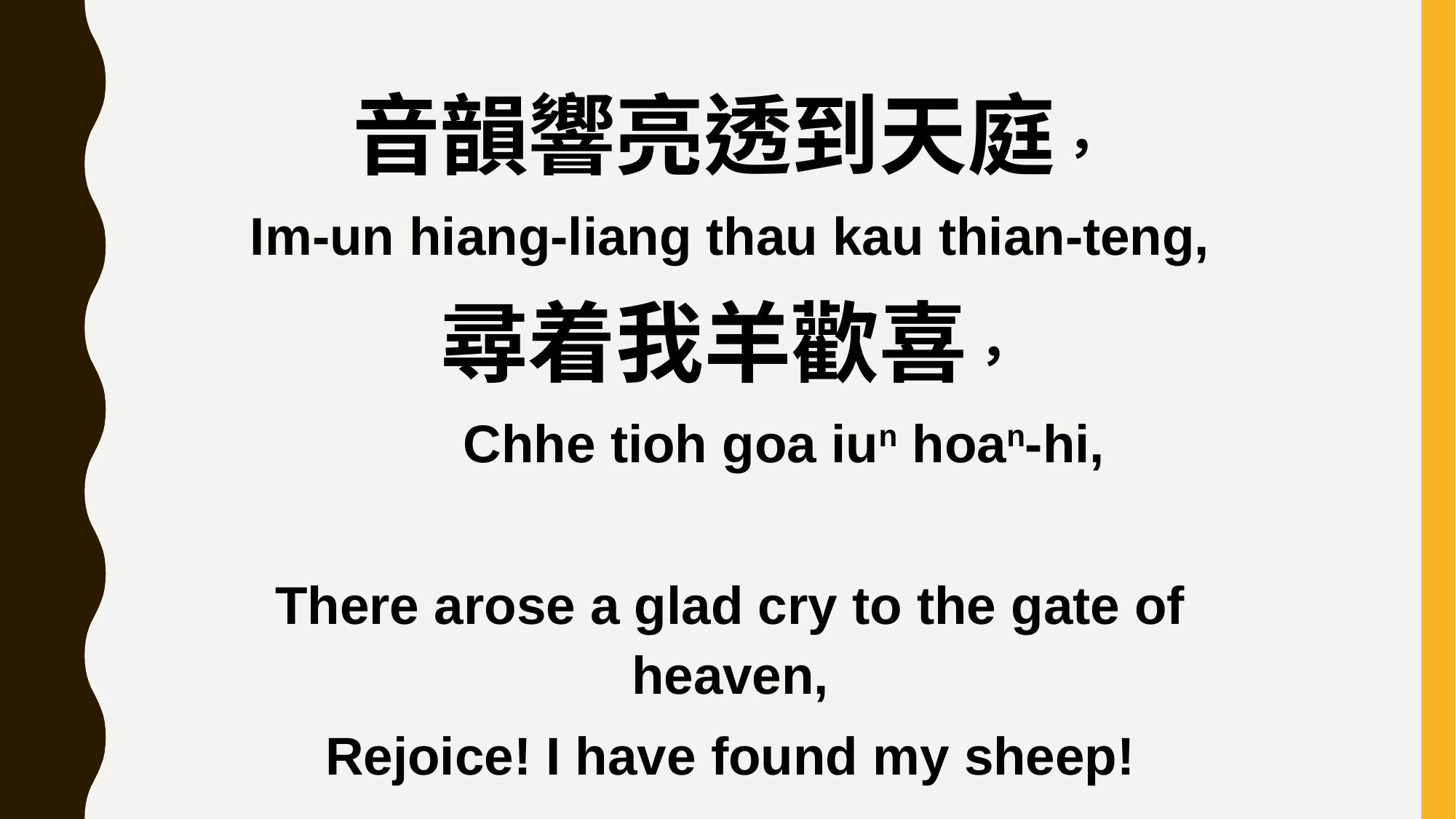

音韻響亮透到天庭，
Im-un hiang-liang thau kau thian-teng,
尋着我羊歡喜，
                  Chhe tioh goa iun hoan-hi,

There arose a glad cry to the gate of heaven,
Rejoice! I have found my sheep!